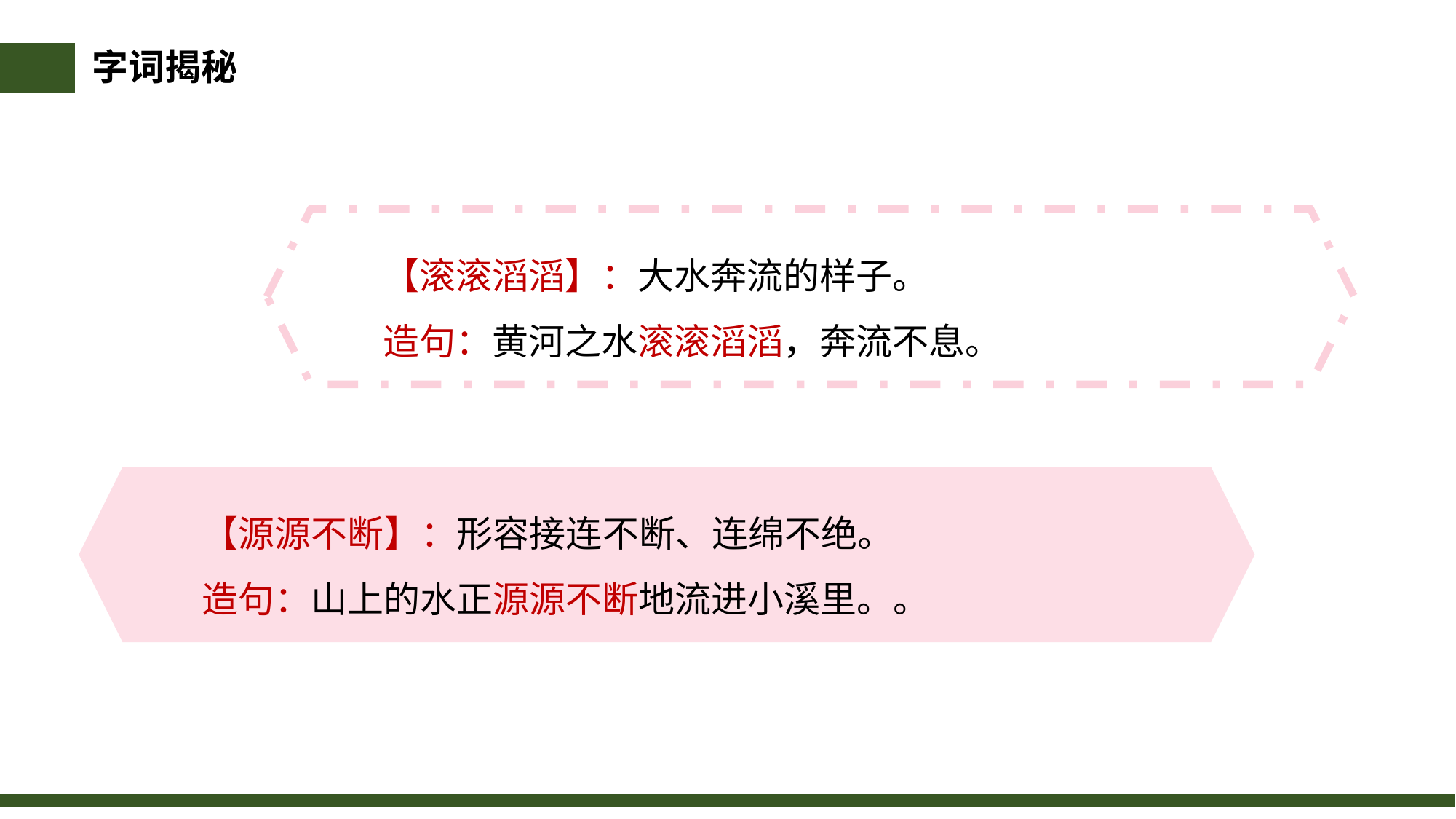

字词揭秘
【滚滚滔滔】：大水奔流的样子。
造句：黄河之水滚滚滔滔，奔流不息。
【源源不断】：形容接连不断、连绵不绝。
造句：山上的水正源源不断地流进小溪里。。